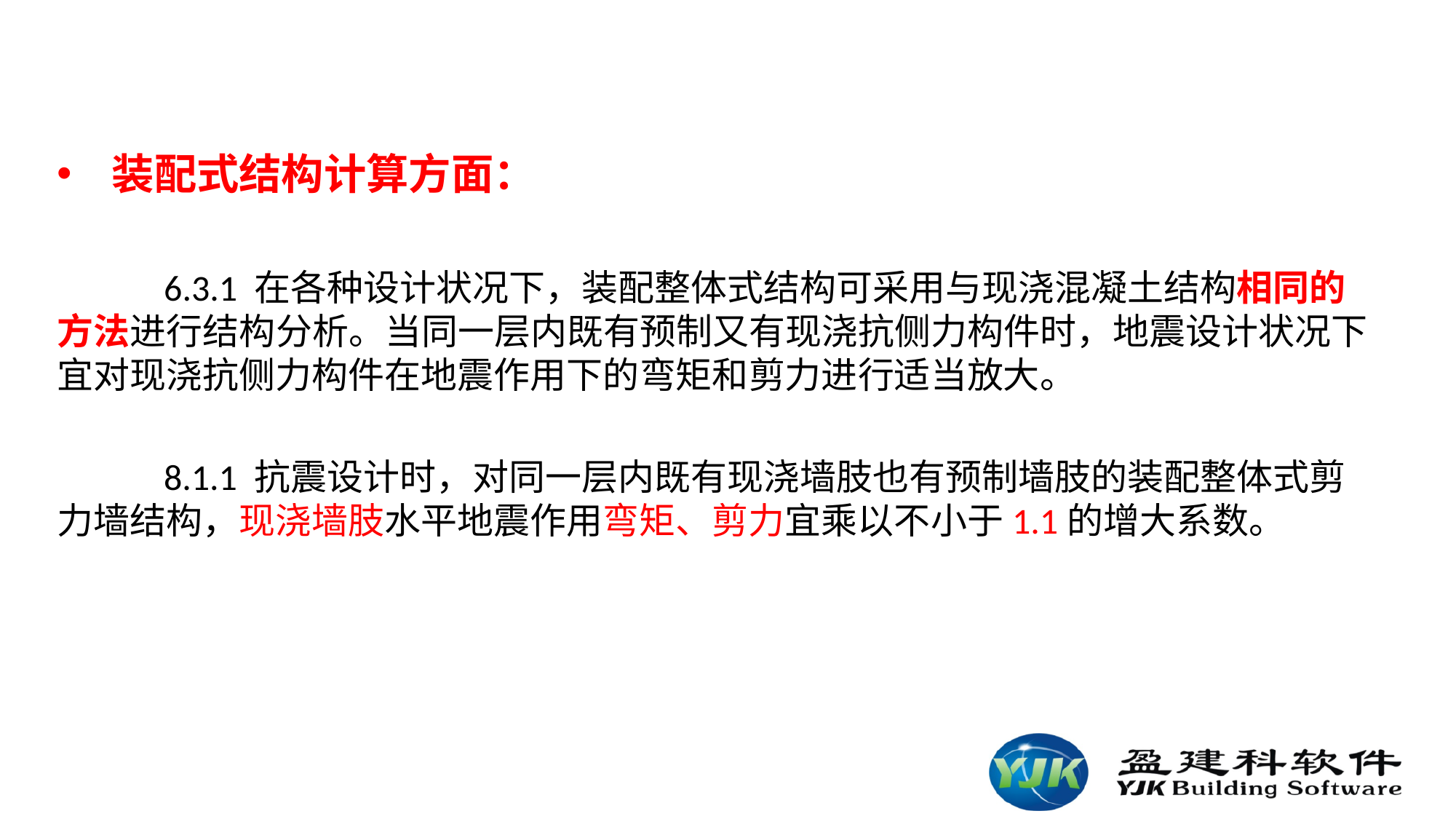

装配式结构计算方面：

             6.3.1 在各种设计状况下，装配整体式结构可采用与现浇混凝土结构相同的方法进行结构分析。当同一层内既有预制又有现浇抗侧力构件时，地震设计状况下宜对现浇抗侧力构件在地震作用下的弯矩和剪力进行适当放大。

             8.1.1 抗震设计时，对同一层内既有现浇墙肢也有预制墙肢的装配整体式剪力墙结构，现浇墙肢水平地震作用弯矩、剪力宜乘以不小于1.1的增大系数。
10